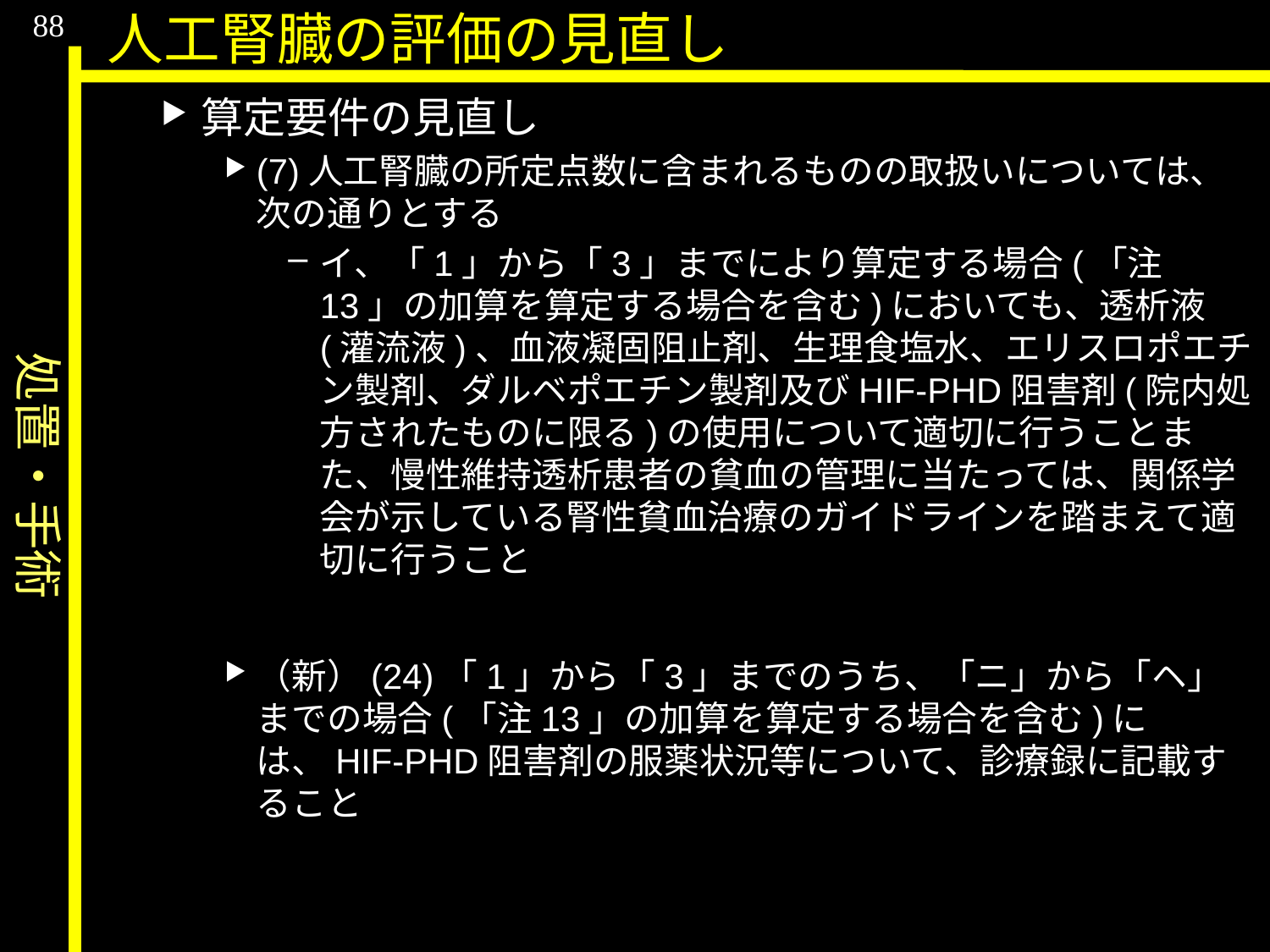

処置・手術
88
人工腎臓の評価の見直し

算定要件の見直し
(7)人工腎臓の所定点数に含まれるものの取扱いについては、次の通りとする
イ、「1」から「3」までにより算定する場合(「注13」の加算を算定する場合を含む)においても、透析液(灌流液)、血液凝固阻止剤、生理食塩水、エリスロポエチン製剤、ダルベポエチン製剤及びHIF-PHD阻害剤(院内処方されたものに限る)の使用について適切に行うことまた、慢性維持透析患者の貧血の管理に当たっては、関係学会が示している腎性貧血治療のガイドラインを踏まえて適切に行うこと

（新）(24)「1」から「3」までのうち、「ニ」から「ヘ」までの場合(「注13」の加算を算定する場合を含む)には、HIF-PHD阻害剤の服薬状況等について、診療録に記載すること